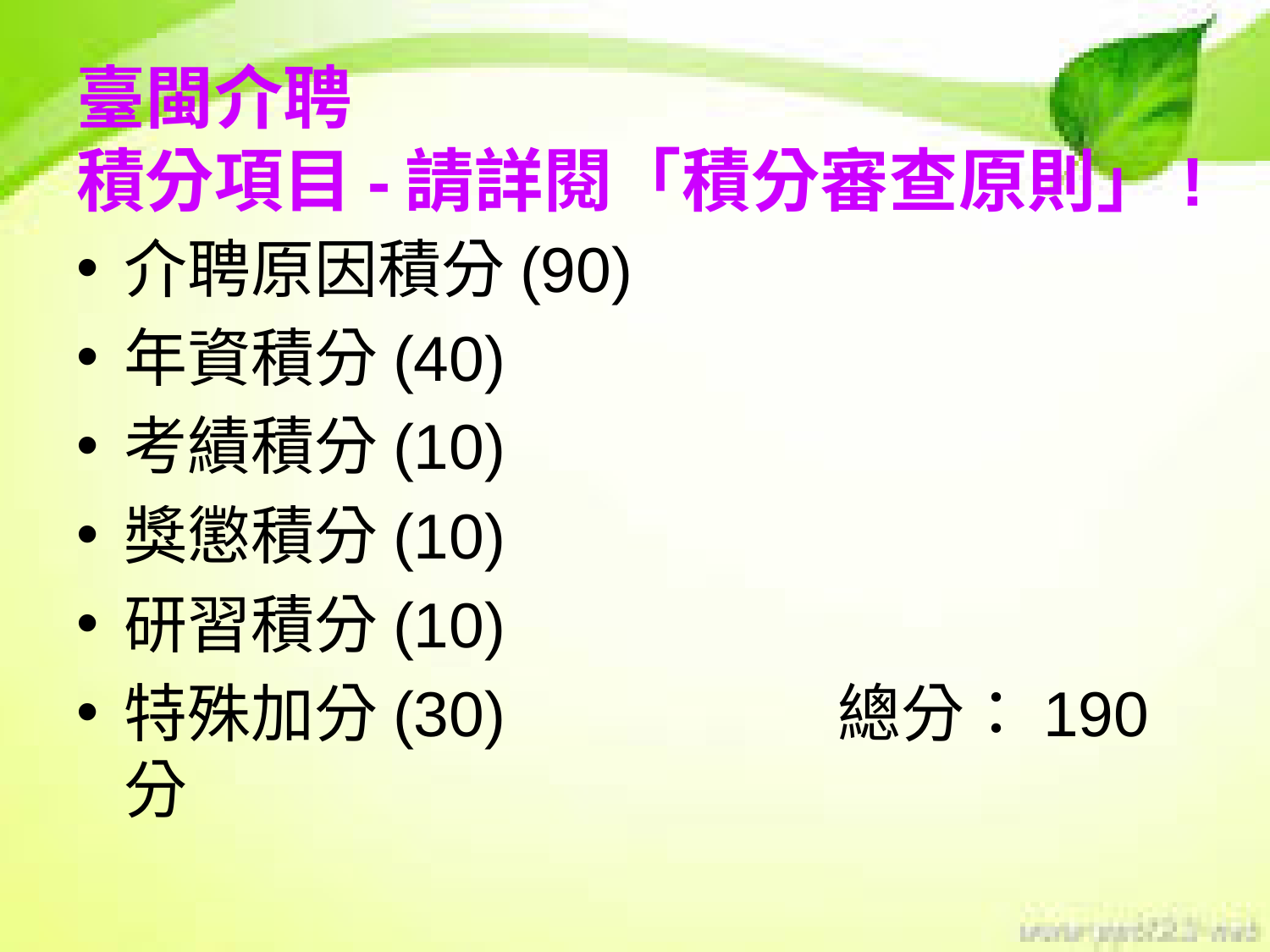

# 臺閩介聘 積分項目-請詳閱「積分審查原則」!
介聘原因積分(90)
年資積分(40)
考績積分(10)
獎懲積分(10)
研習積分(10)
特殊加分(30)                  總分：190分